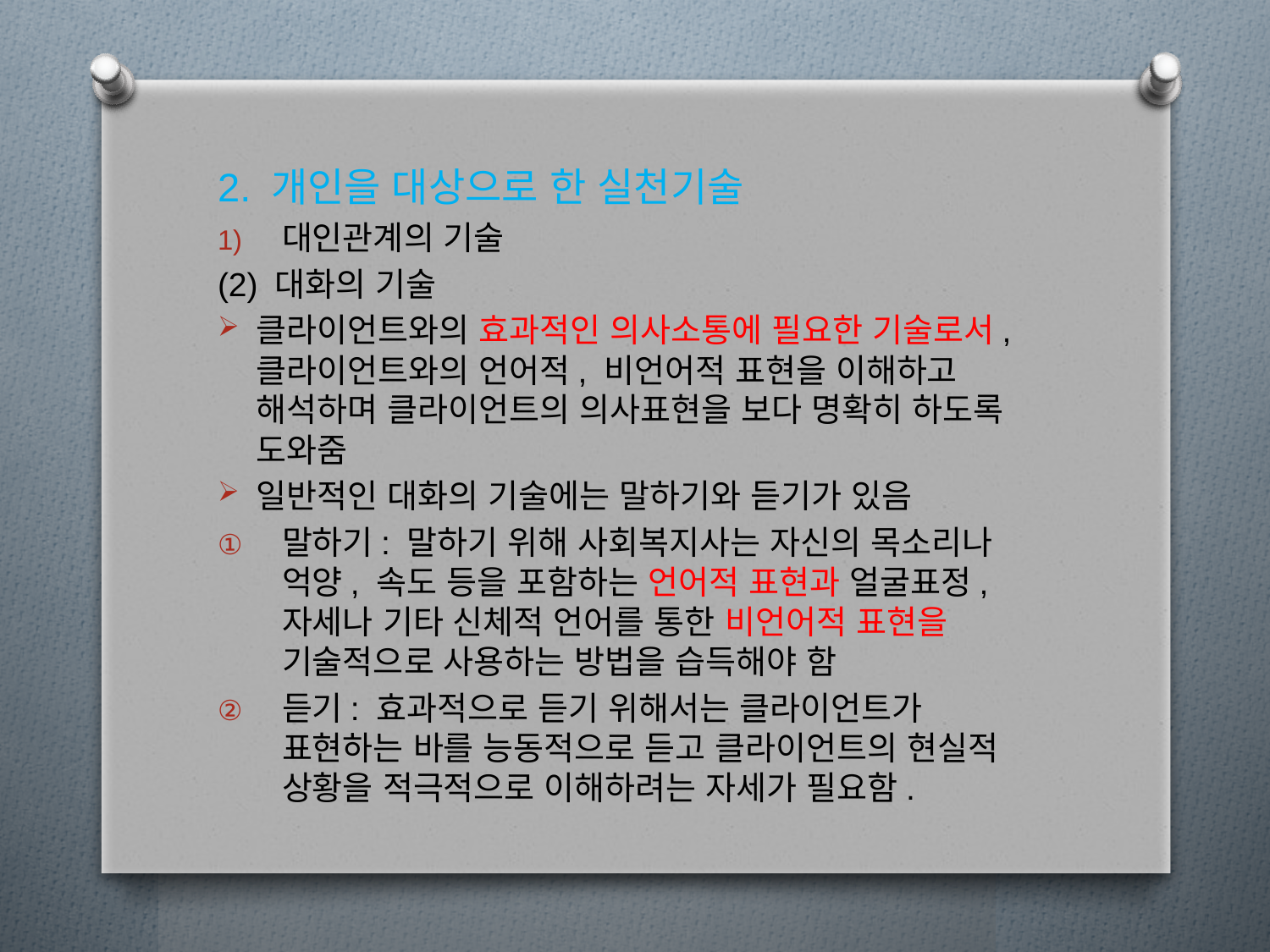

2. 개인을 대상으로 한 실천기술
대인관계의 기술
(2) 대화의 기술
클라이언트와의 효과적인 의사소통에 필요한 기술로서, 클라이언트와의 언어적, 비언어적 표현을 이해하고 해석하며 클라이언트의 의사표현을 보다 명확히 하도록 도와줌
일반적인 대화의 기술에는 말하기와 듣기가 있음
말하기: 말하기 위해 사회복지사는 자신의 목소리나 억양, 속도 등을 포함하는 언어적 표현과 얼굴표정, 자세나 기타 신체적 언어를 통한 비언어적 표현을 기술적으로 사용하는 방법을 습득해야 함
듣기: 효과적으로 듣기 위해서는 클라이언트가 표현하는 바를 능동적으로 듣고 클라이언트의 현실적 상황을 적극적으로 이해하려는 자세가 필요함.